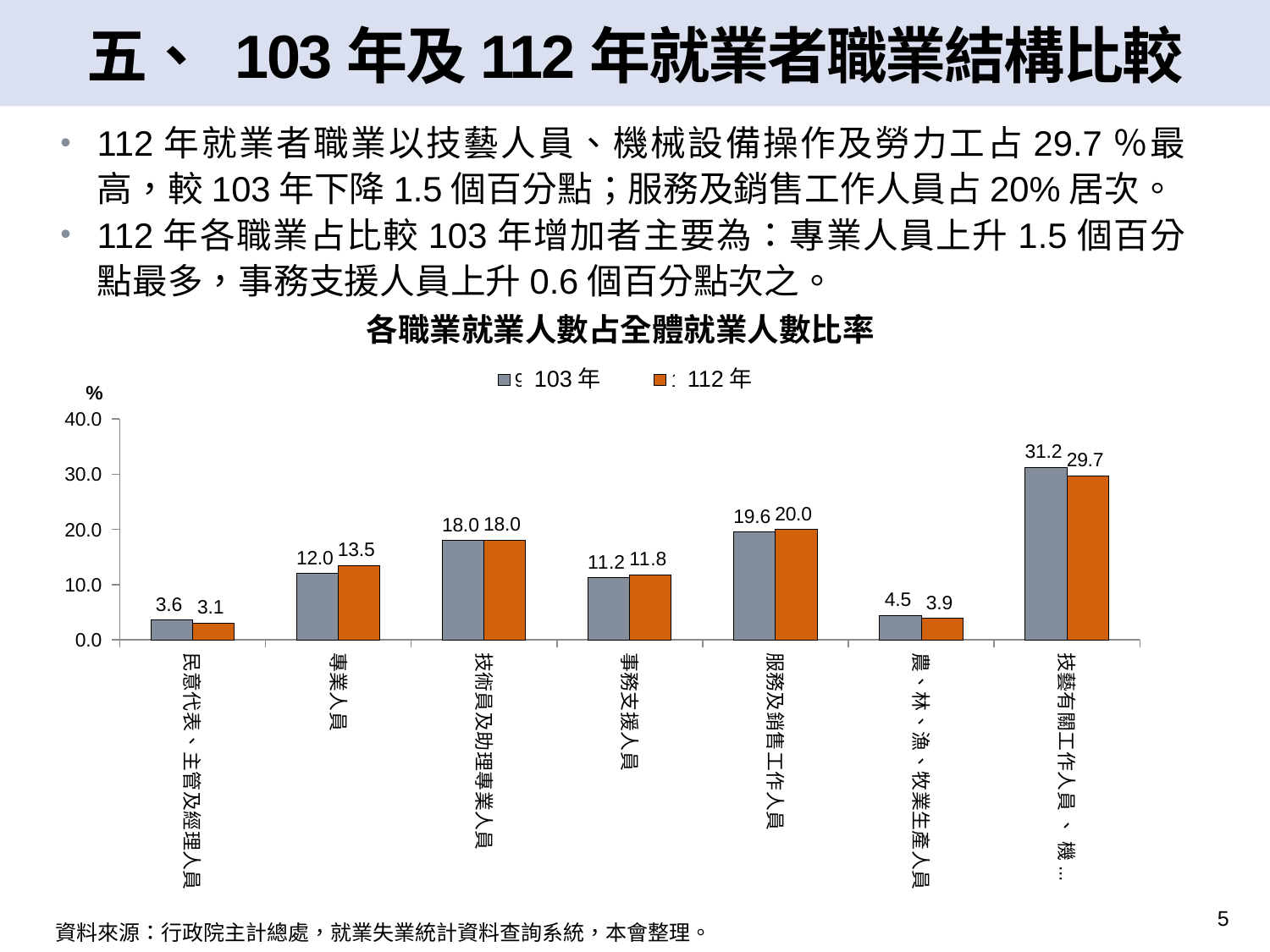

# 五、 103年及112年就業者職業結構比較
112年就業者職業以技藝人員、機械設備操作及勞力工占29.7％最高，較103年下降1.5個百分點；服務及銷售工作人員占20%居次。
112年各職業占比較103年增加者主要為：專業人員上升1.5個百分點最多，事務支援人員上升0.6個百分點次之。

各職業就業人數占全體就業人數比率

### Chart

| Category |  |  |
|---|---|---|
| 民意代表、主管及經理人員 | 3.56 | 3.07 |
| 專業人員 | 12.03 | 13.46 |
| 技術員及助理專業人員 | 17.96 | 18.03 |
| 事務支援人員 | 11.23 | 11.82 |
| 服務及銷售工作人員 | 19.55 | 20.02 |
| 農、林、漁、牧業生產人員 | 4.45 | 3.92 |
| 技藝有關工作人員 、 機械設備操作及勞力工 | 31.22 | 29.68 |
103年
112年
5
資料來源：行政院主計總處，就業失業統計資料查詢系統，本會整理。